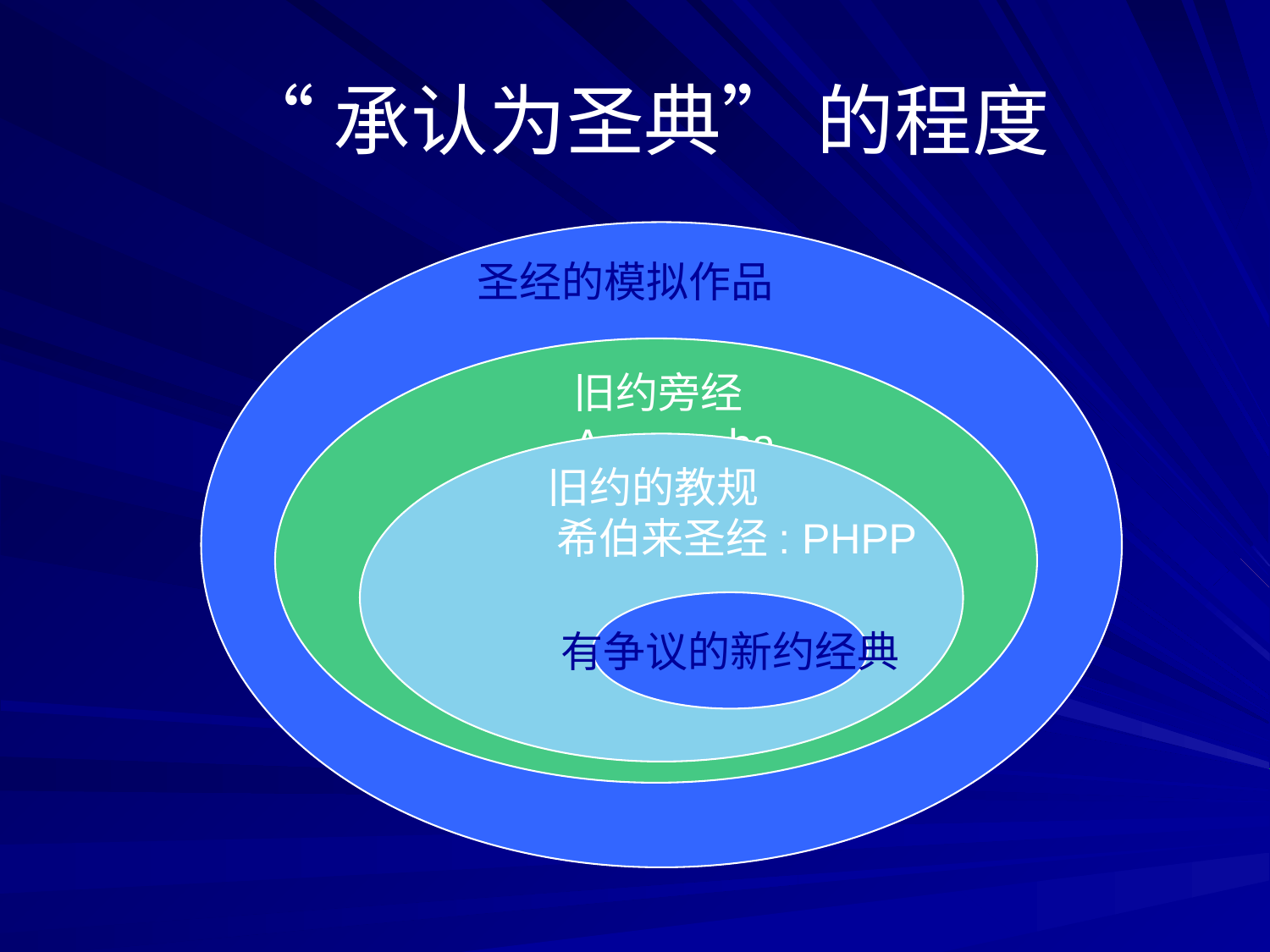

# “承认为圣典” 的程度

圣经的模拟作品

旧约旁经 Apocrypha

旧约的教规
 希伯来圣经: PHPP
有争议的新约经典